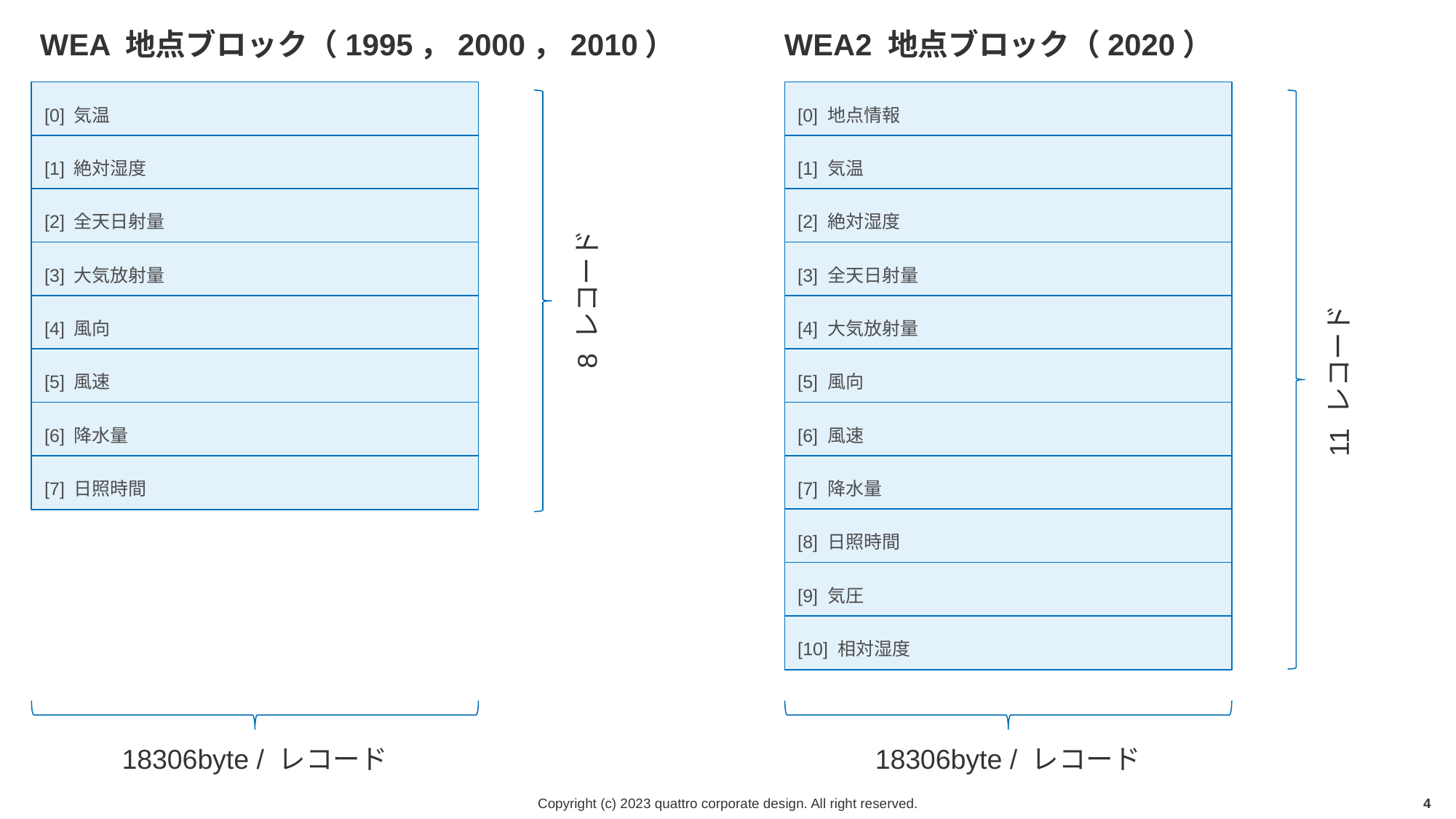

# WEA 地点ブロック（1995，2000，2010）
WEA2 地点ブロック（2020）
[0] 気温
[0] 地点情報

[1] 絶対湿度
[1] 気温
[2] 全天日射量
[2] 絶対湿度
[3] 大気放射量
[3] 全天日射量
8 レコード
[4] 風向
[4] 大気放射量
[5] 風速
[5] 風向
11 レコード
[6] 降水量
[6] 風速
[7] 日照時間
[7] 降水量

[8] 日照時間
[9] 気圧
[10] 相対湿度
18306byte / レコード
18306byte / レコード
Copyright (c) 2023 quattro corporate design. All right reserved.
4